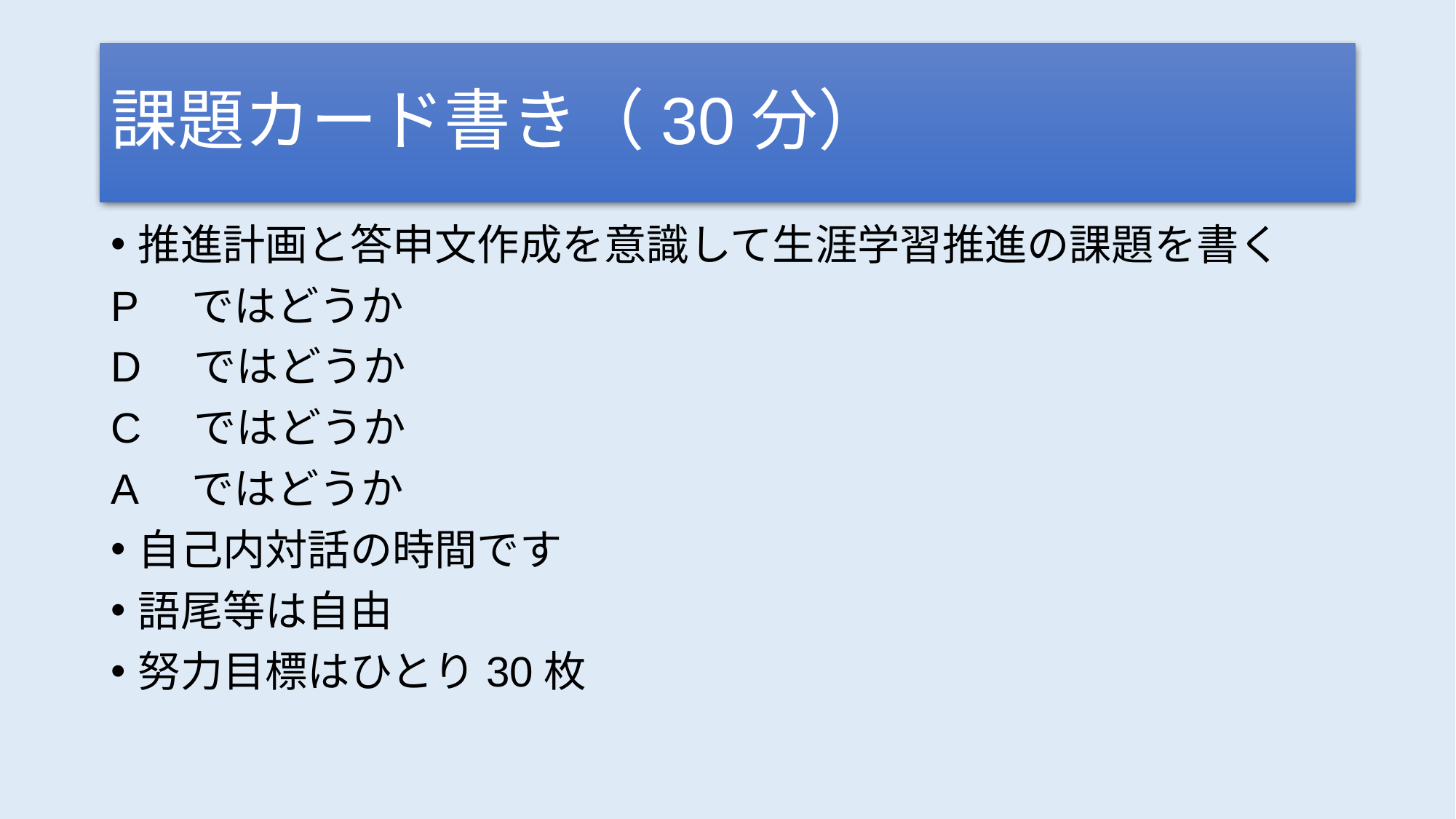

# 課題カード書き（30分）
推進計画と答申文作成を意識して生涯学習推進の課題を書く
P　ではどうか
D　ではどうか
C　ではどうか
A　ではどうか
自己内対話の時間です
語尾等は自由
努力目標はひとり30枚